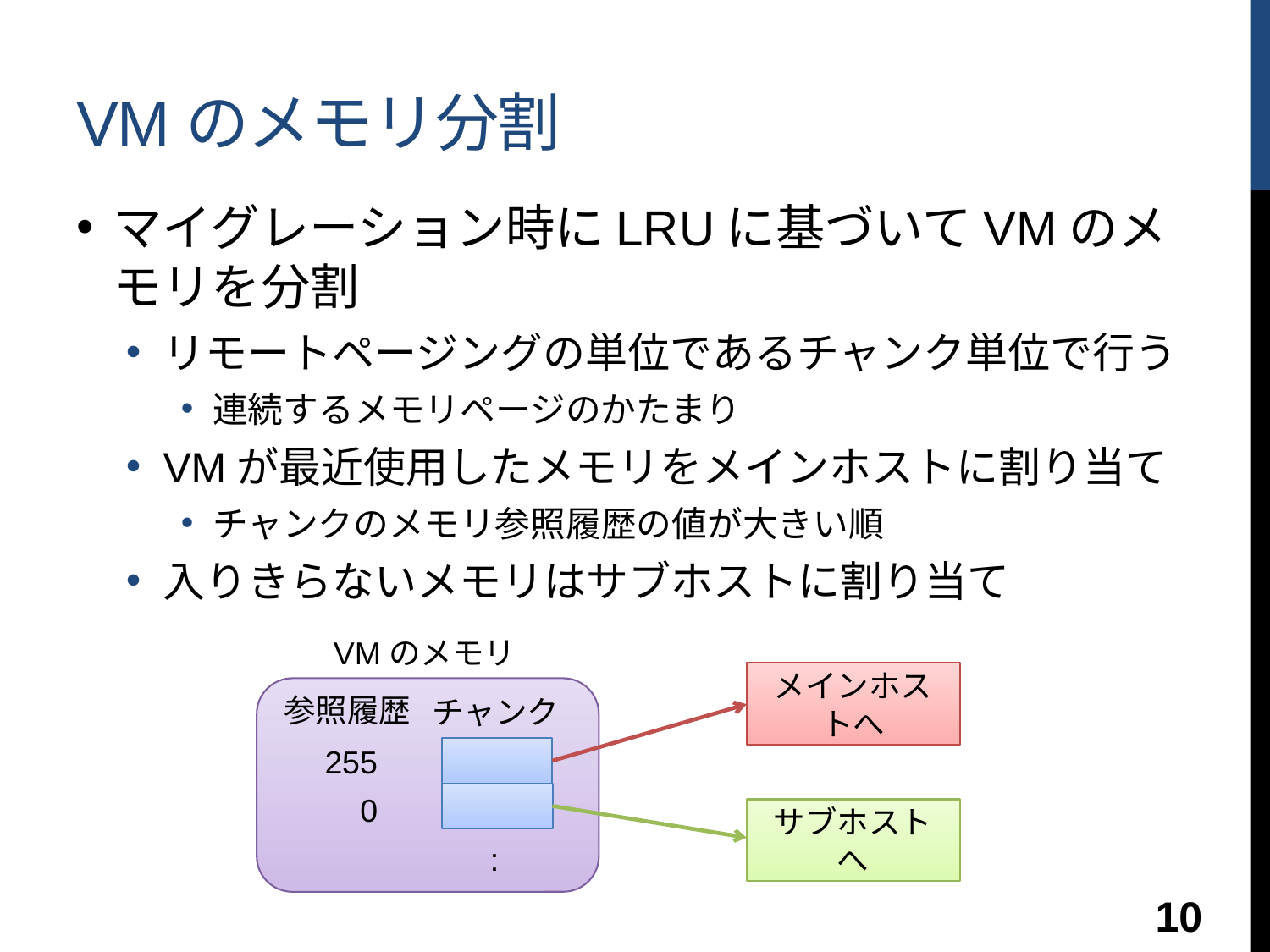

# VMのメモリ分割
マイグレーション時にLRUに基づいてVMのメモリを分割
リモートページングの単位であるチャンク単位で行う
連続するメモリページのかたまり
VMが最近使用したメモリをメインホストに割り当て
チャンクのメモリ参照履歴の値が大きい順
入りきらないメモリはサブホストに割り当て
VMのメモリ
メインホストへ

参照履歴
チャンク
255

0
サブホストへ
:
10